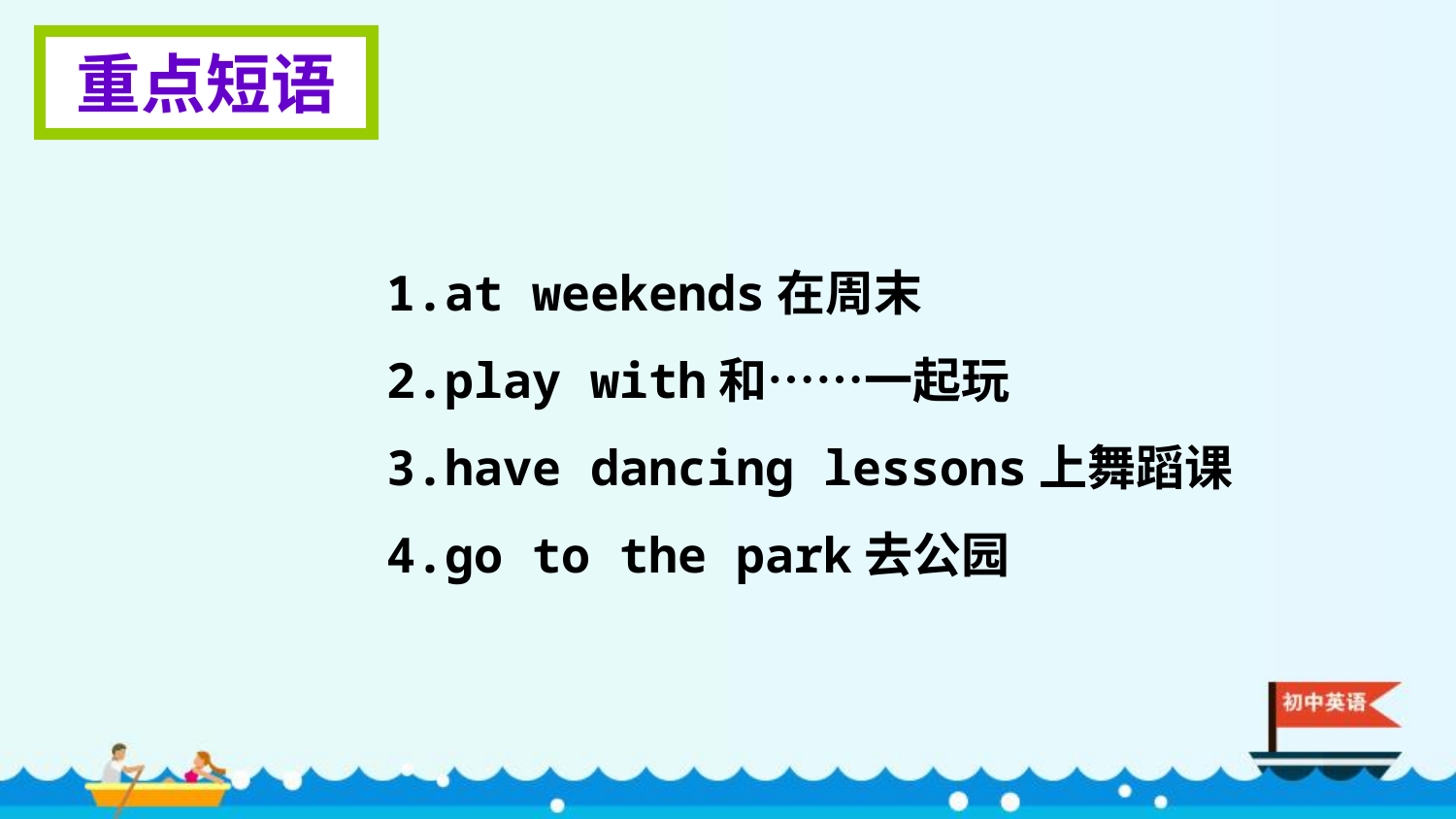

重点短语
1.at weekends在周末
2.play with和……一起玩
3.have dancing lessons上舞蹈课
4.go to the park去公园